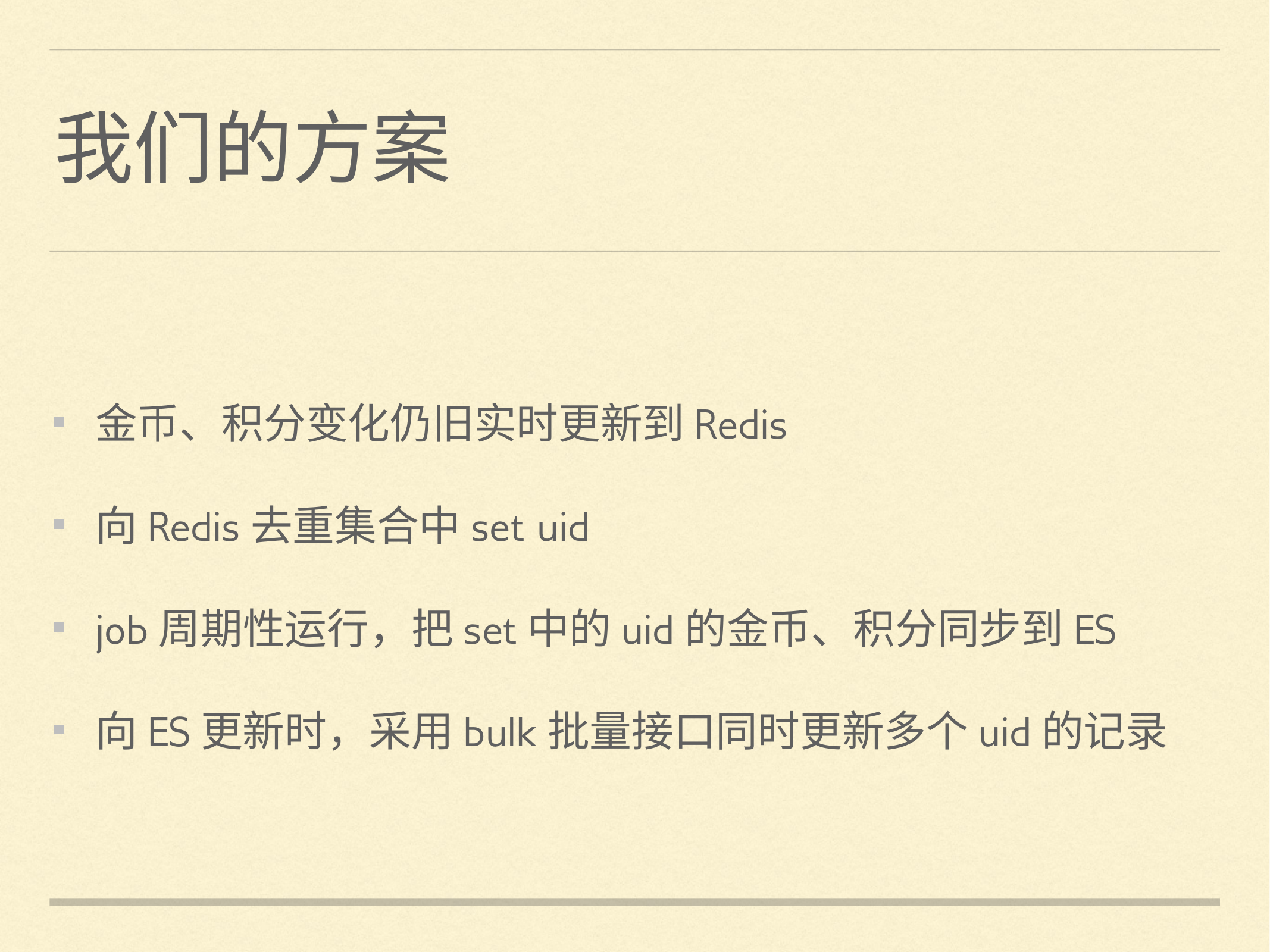

# 我们的方案
金币、积分变化仍旧实时更新到Redis
向Redis去重集合中set uid
job周期性运行，把set中的uid的金币、积分同步到ES
向ES更新时，采用bulk批量接口同时更新多个uid的记录